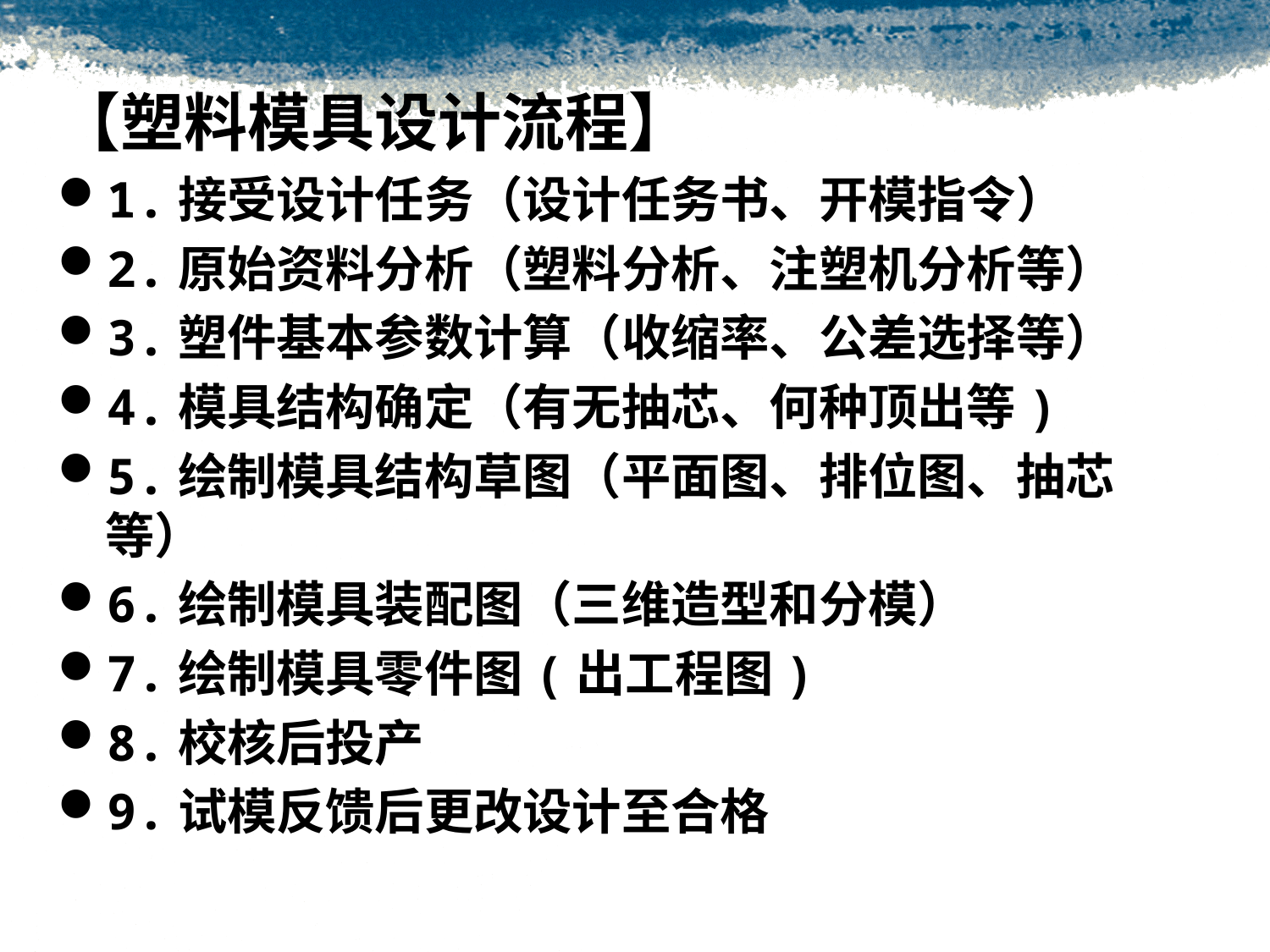

【塑料模具设计流程】
1.接受设计任务（设计任务书、开模指令）
2.原始资料分析（塑料分析、注塑机分析等）
3.塑件基本参数计算（收缩率、公差选择等）
4.模具结构确定（有无抽芯、何种顶出等)
5.绘制模具结构草图（平面图、排位图、抽芯等）
6.绘制模具装配图（三维造型和分模）
7.绘制模具零件图(出工程图)
8.校核后投产
9.试模反馈后更改设计至合格